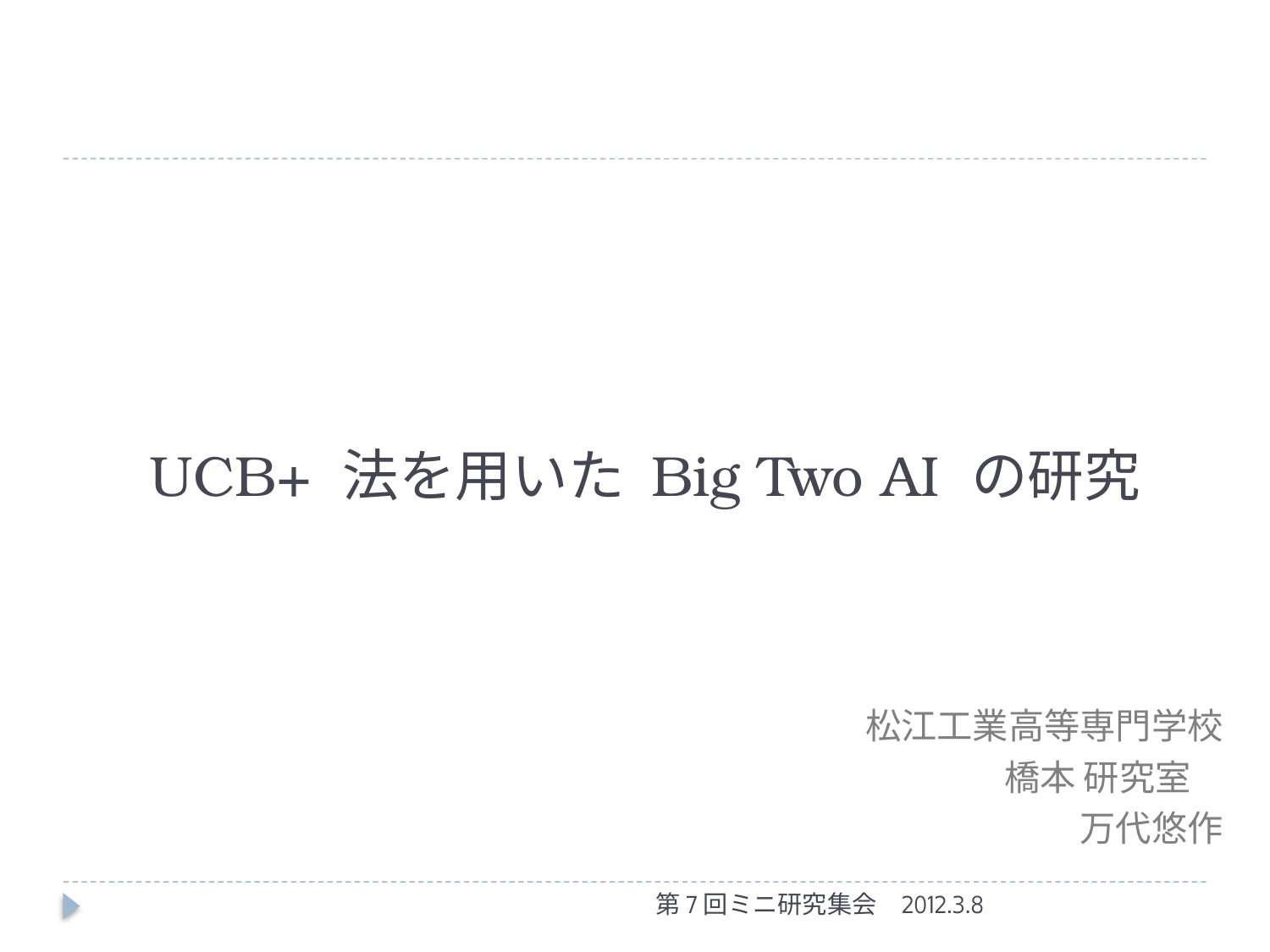

UCB+ 法を用いた Big Two AI の研究
松江工業高等専門学校
橋本 研究室
万代悠作
第7回ミニ研究集会
2012.3.8